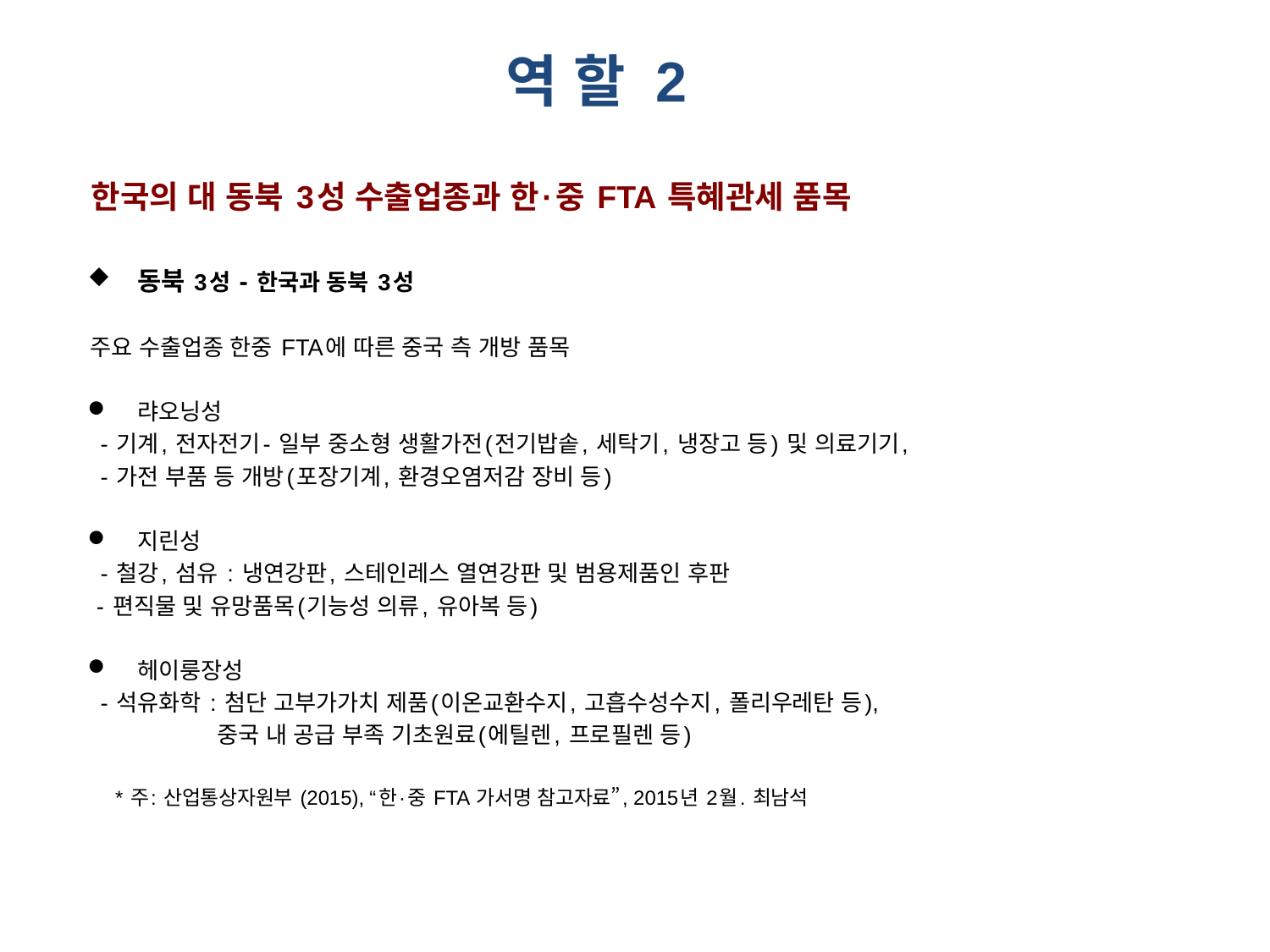

# 역 할 2

한국의 대 동북 3성 수출업종과 한·중 FTA 특혜관세 품목

 동북 3성 - 한국과 동북 3성

주요 수출업종 한중 FTA에 따른 중국 측 개방 품목

 랴오닝성
  - 기계, 전자전기- 일부 중소형 생활가전(전기밥솥, 세탁기, 냉장고 등) 및 의료기기,
  - 가전 부품 등 개방(포장기계, 환경오염저감 장비 등)

 지린성
  - 철강, 섬유 : 냉연강판, 스테인레스 열연강판 및 범용제품인 후판
 - 편직물 및 유망품목(기능성 의류, 유아복 등)

 헤이룽장성
  - 석유화학 : 첨단 고부가가치 제품(이온교환수지, 고흡수성수지, 폴리우레탄 등),
                   중국 내 공급 부족 기초원료(에틸렌, 프로필렌 등)

     * 주: 산업통상자원부 (2015), “한·중 FTA 가서명 참고자료”, 2015년 2월. 최남석